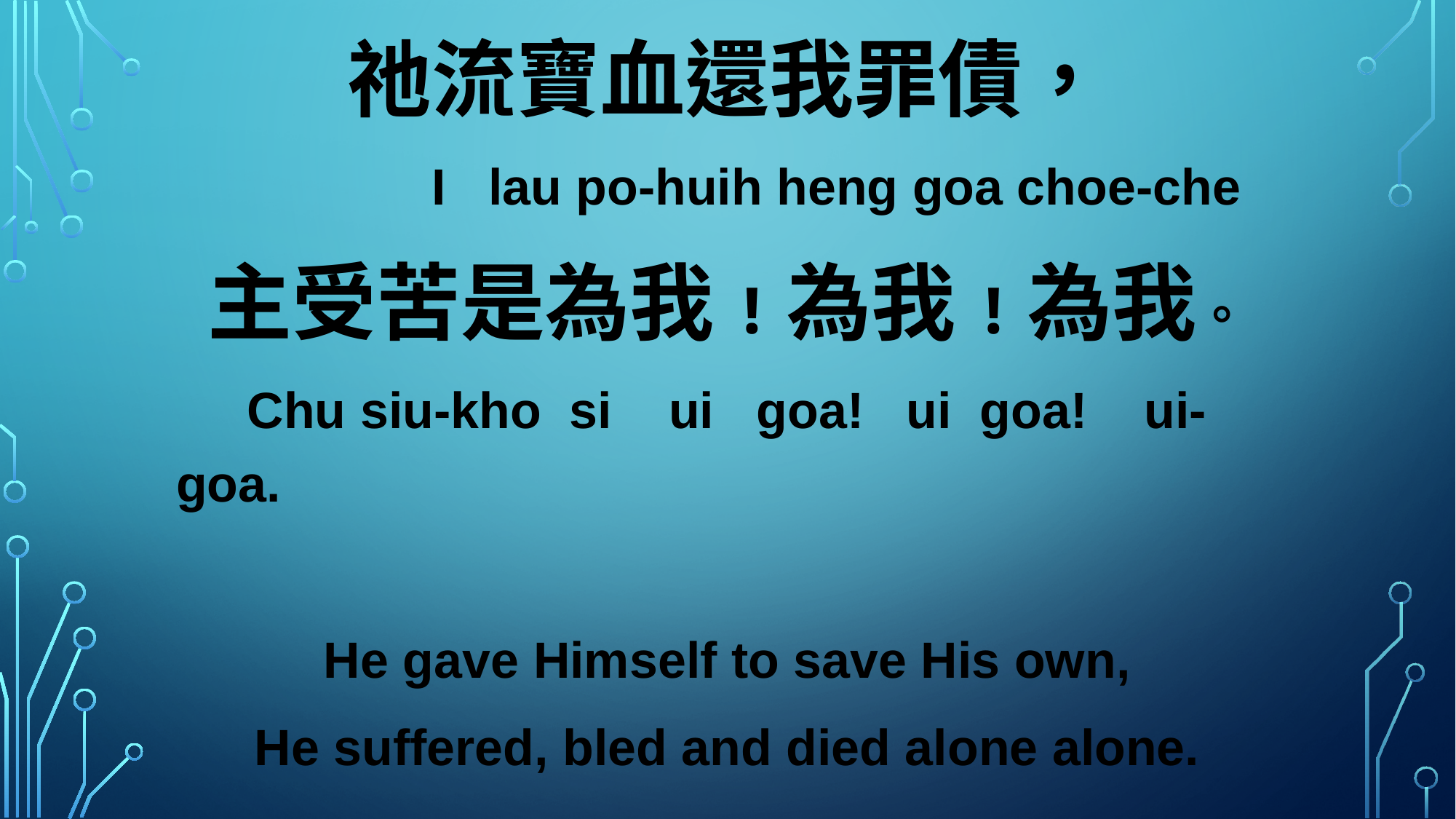

祂流寶血還我罪債，
                  I   lau po-huih heng goa choe-che
主受苦是為我!為我!為我。
     Chu siu-kho  si    ui   goa!   ui  goa!    ui- goa.

He gave Himself to save His own,
He suffered, bled and died alone alone.